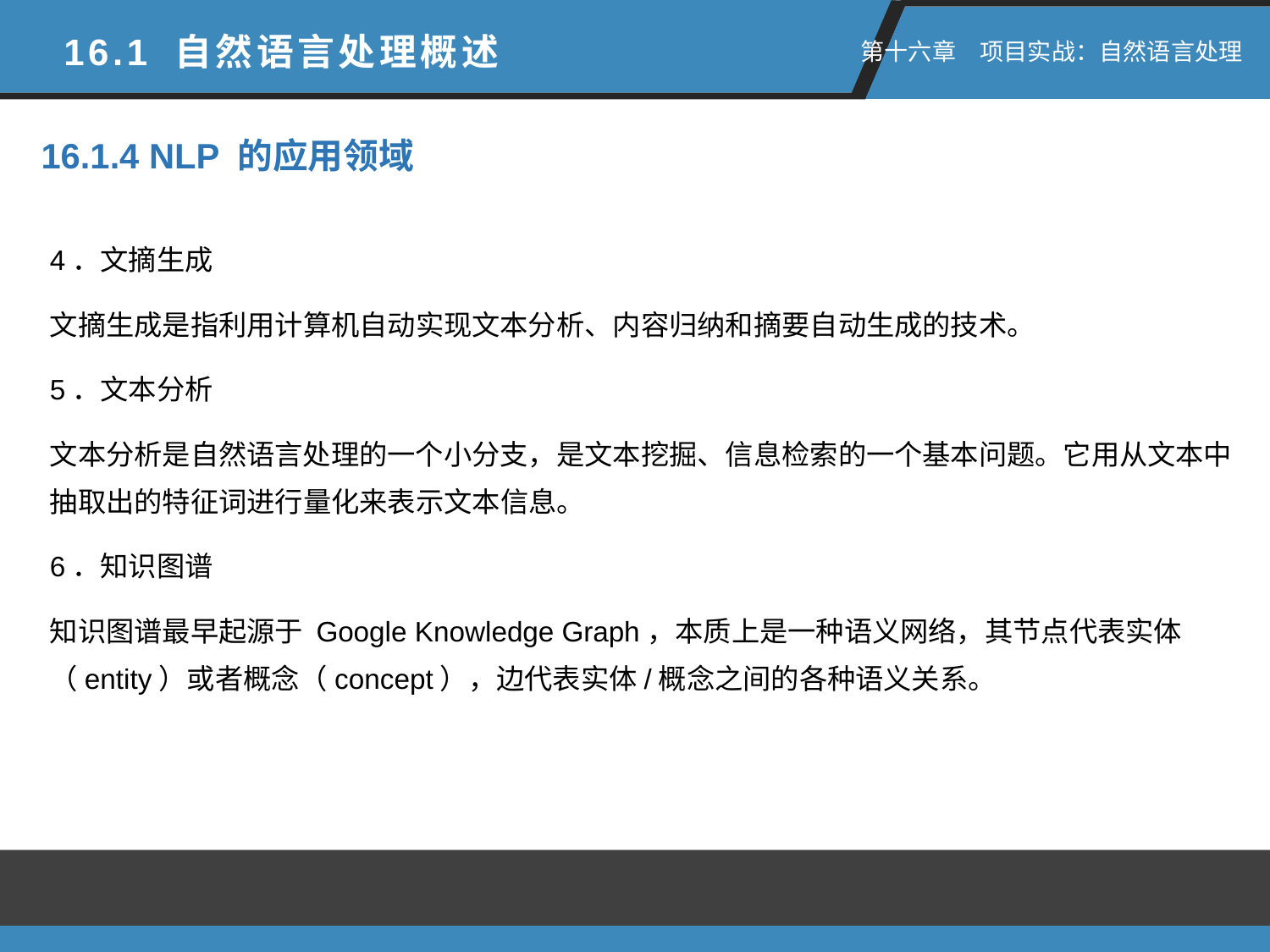

16.1 自然语言处理概述
  第十六章　项目实战：自然语言处理
16.1.4 NLP 的应用领域
4．文摘生成
文摘生成是指利用计算机自动实现文本分析、内容归纳和摘要自动生成的技术。
5．文本分析
文本分析是自然语言处理的一个小分支，是文本挖掘、信息检索的一个基本问题。它用从文本中抽取出的特征词进行量化来表示文本信息。
6．知识图谱
知识图谱最早起源于 Google Knowledge Graph，本质上是一种语义网络，其节点代表实体（entity）或者概念（concept），边代表实体/概念之间的各种语义关系。